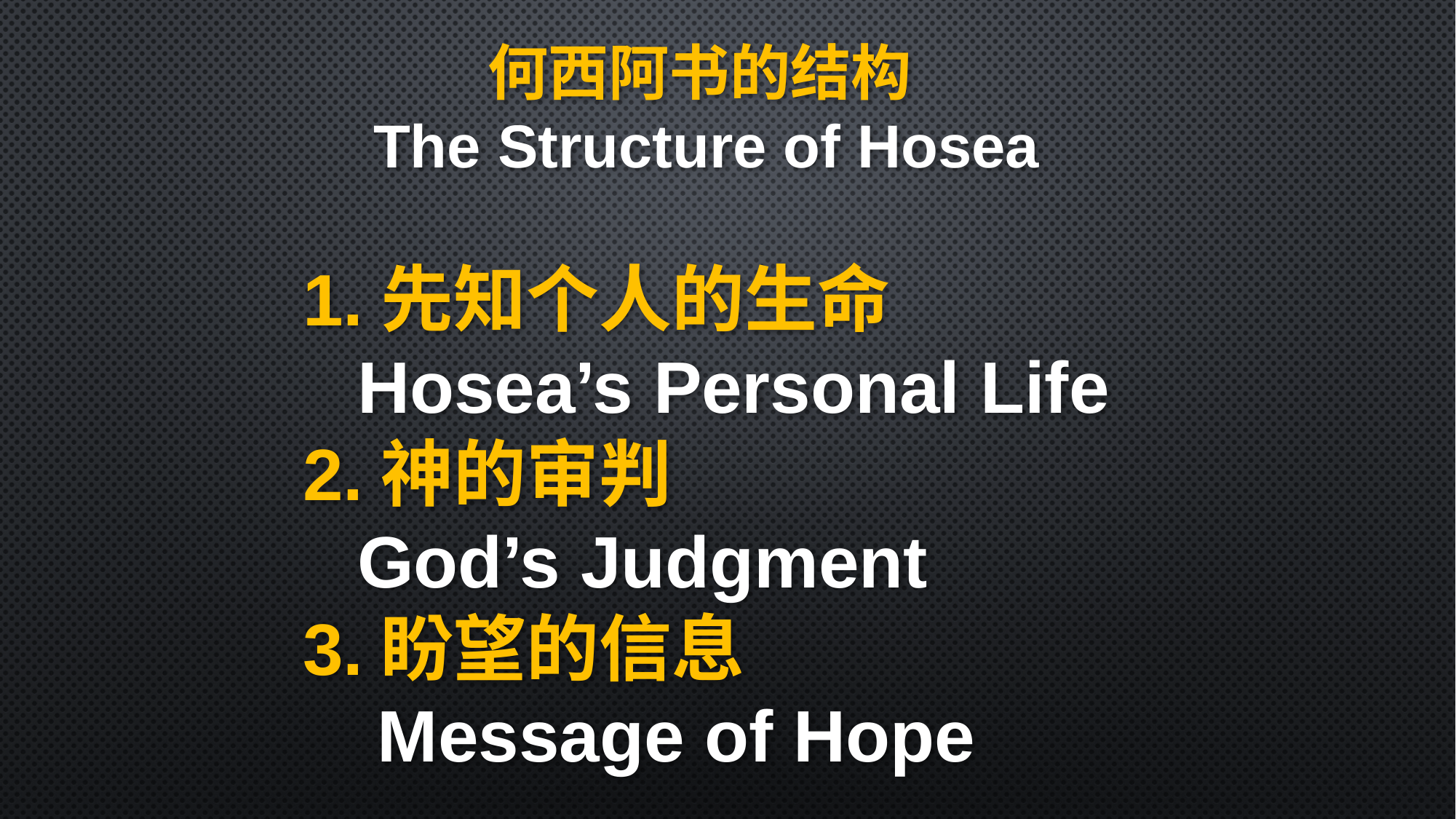

何西阿书的结构
The Structure of Hosea

1.先知个人的生命
Hosea’s Personal Life
2.神的审判
God’s Judgment
3.盼望的信息
 Message of Hope